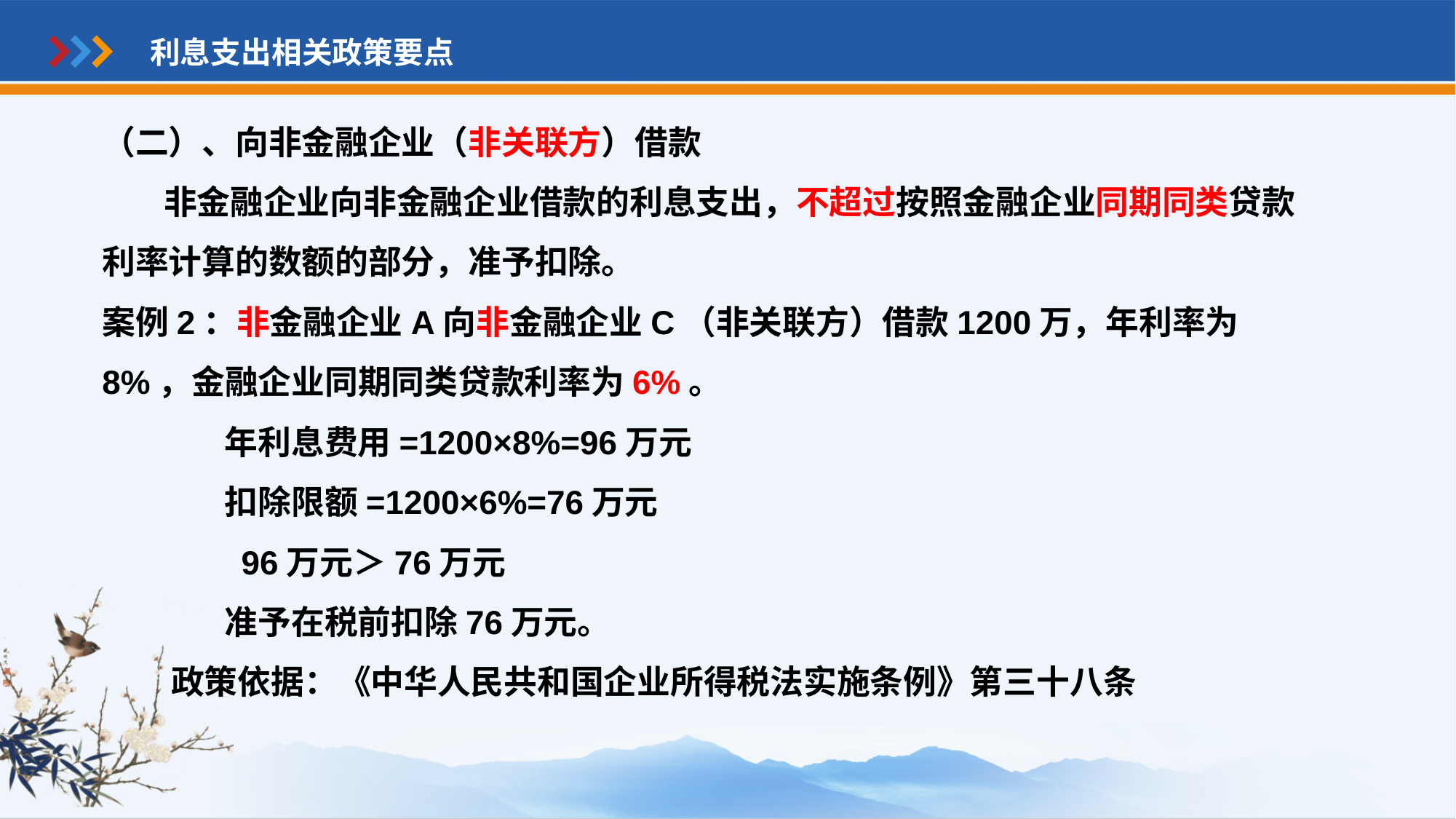

利息支出相关政策要点

（二）、向非金融企业（非关联方）借款
       非金融企业向非金融企业借款的利息支出，不超过按照金融企业同期同类贷款利率计算的数额的部分，准予扣除。
案例2：非金融企业A向非金融企业C（非关联方）借款1200万，年利率为8%，金融企业同期同类贷款利率为6%。
               年利息费用=1200×8%=96万元
               扣除限额=1200×6%=76万元
               96万元＞76万元
               准予在税前扣除76万元。
        政策依据：《中华人民共和国企业所得税法实施条例》第三十八条